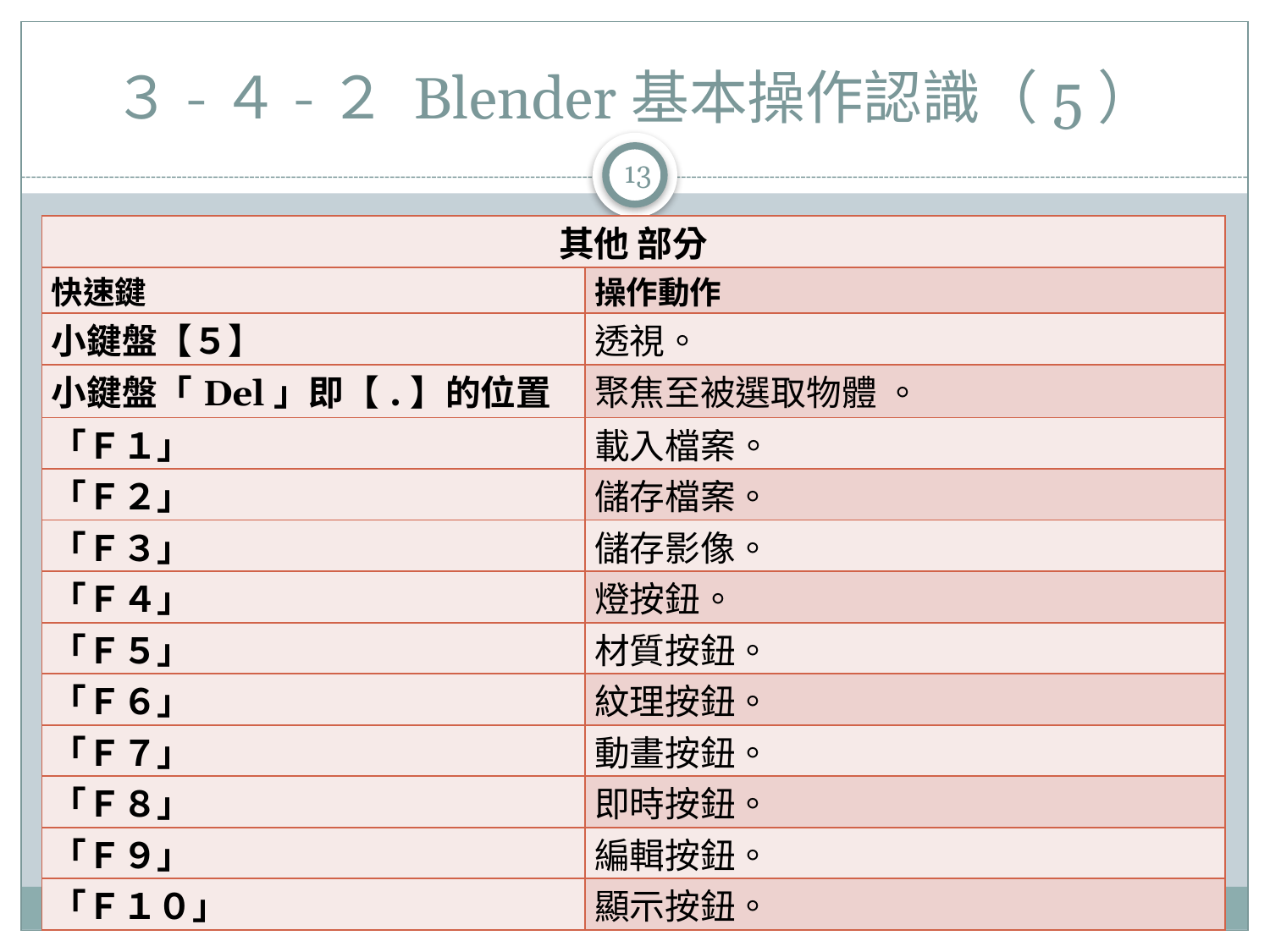

# ３-４-２ Blender基本操作認識（5）
13

| 其他 部分 |  |
| --- | --- |
| 快速鍵 | 操作動作 |
| 小鍵盤【５】 | 透視。 |
| 小鍵盤「Del」即【.】的位置 | 聚焦至被選取物體 。 |
| 「Ｆ１」 | 載入檔案。 |
| 「Ｆ２」 | 儲存檔案。 |
| 「Ｆ３」 | 儲存影像。 |
| 「Ｆ４」 | 燈按鈕。 |
| 「Ｆ５」 | 材質按鈕。 |
| 「Ｆ６」 | 紋理按鈕。 |
| 「Ｆ７」 | 動畫按鈕。 |
| 「Ｆ８」 | 即時按鈕。 |
| 「Ｆ９」 | 編輯按鈕。 |
| 「Ｆ１０」 | 顯示按鈕。 |